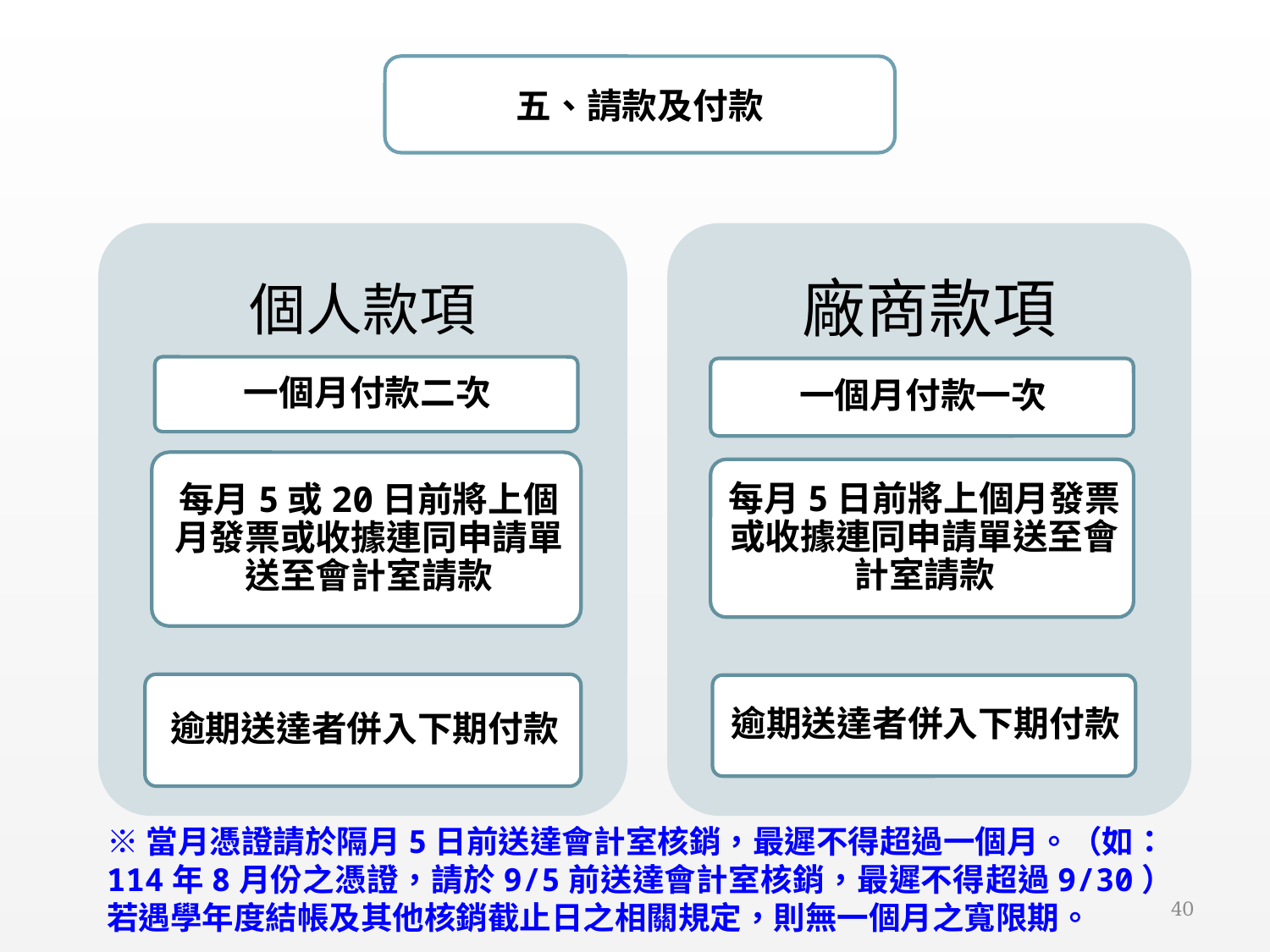

五、請款及付款
個人款項
一個月付款二次
每月5或20日前將上個月發票或收據連同申請單送至會計室請款
逾期送達者併入下期付款
廠商款項
一個月付款一次
每月5日前將上個月發票或收據連同申請單送至會計室請款
逾期送達者併入下期付款
※當月憑證請於隔月5日前送達會計室核銷，最遲不得超過一個月。（如：114年8月份之憑證，請於9/5前送達會計室核銷，最遲不得超過9/30）若遇學年度結帳及其他核銷截止日之相關規定，則無一個月之寬限期。
40